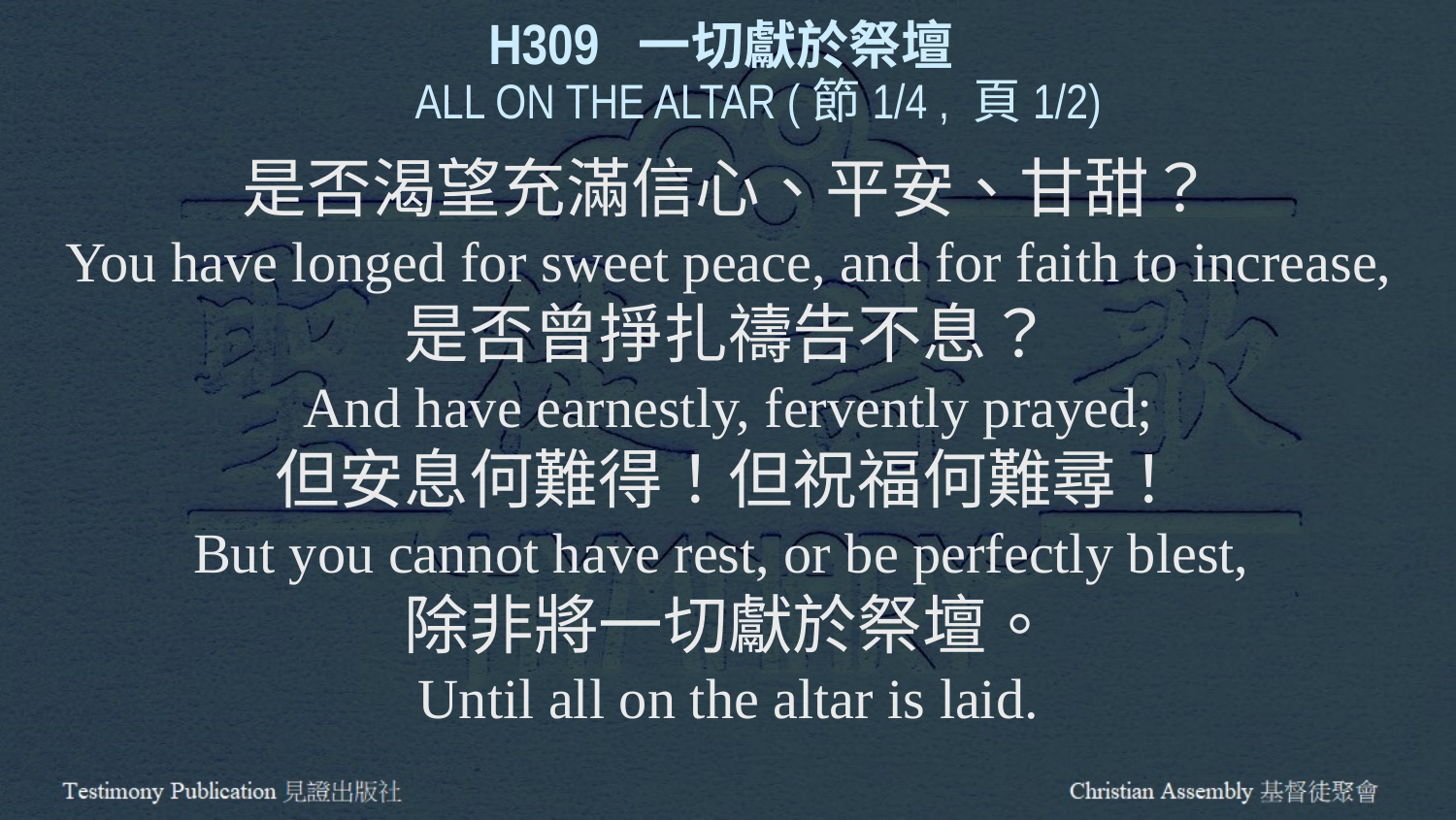

H309  一切獻於祭壇
ALL ON THE ALTAR (節1/4 , 頁1/2)
是否渴望充滿信心、平安、甘甜？
You have longed for sweet peace, and for faith to increase,
是否曾掙扎禱告不息？
And have earnestly, fervently prayed;
但安息何難得！但祝福何難尋！
But you cannot have rest, or be perfectly blest,
除非將一切獻於祭壇。
Until all on the altar is laid.